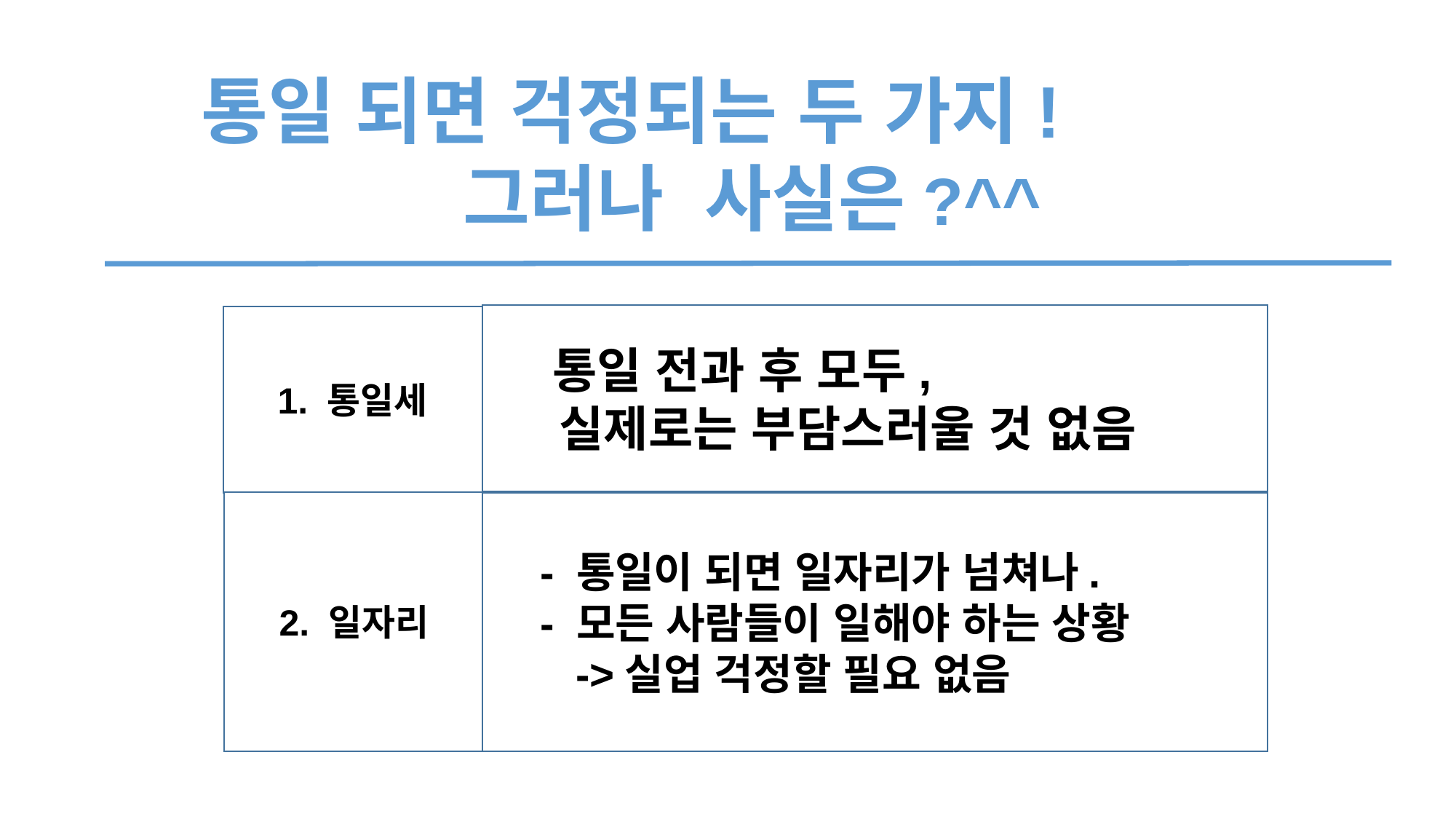

통일 되면 걱정되는 두 가지!
            그러나  사실은?^^
     통일 전과 후 모두,
    실제로는 부담스러울 것 없음
1. 통일세
2. 일자리
    - 통일이 되면 일자리가 넘쳐나.
    - 모든 사람들이 일해야 하는 상황
       ->실업 걱정할 필요 없음